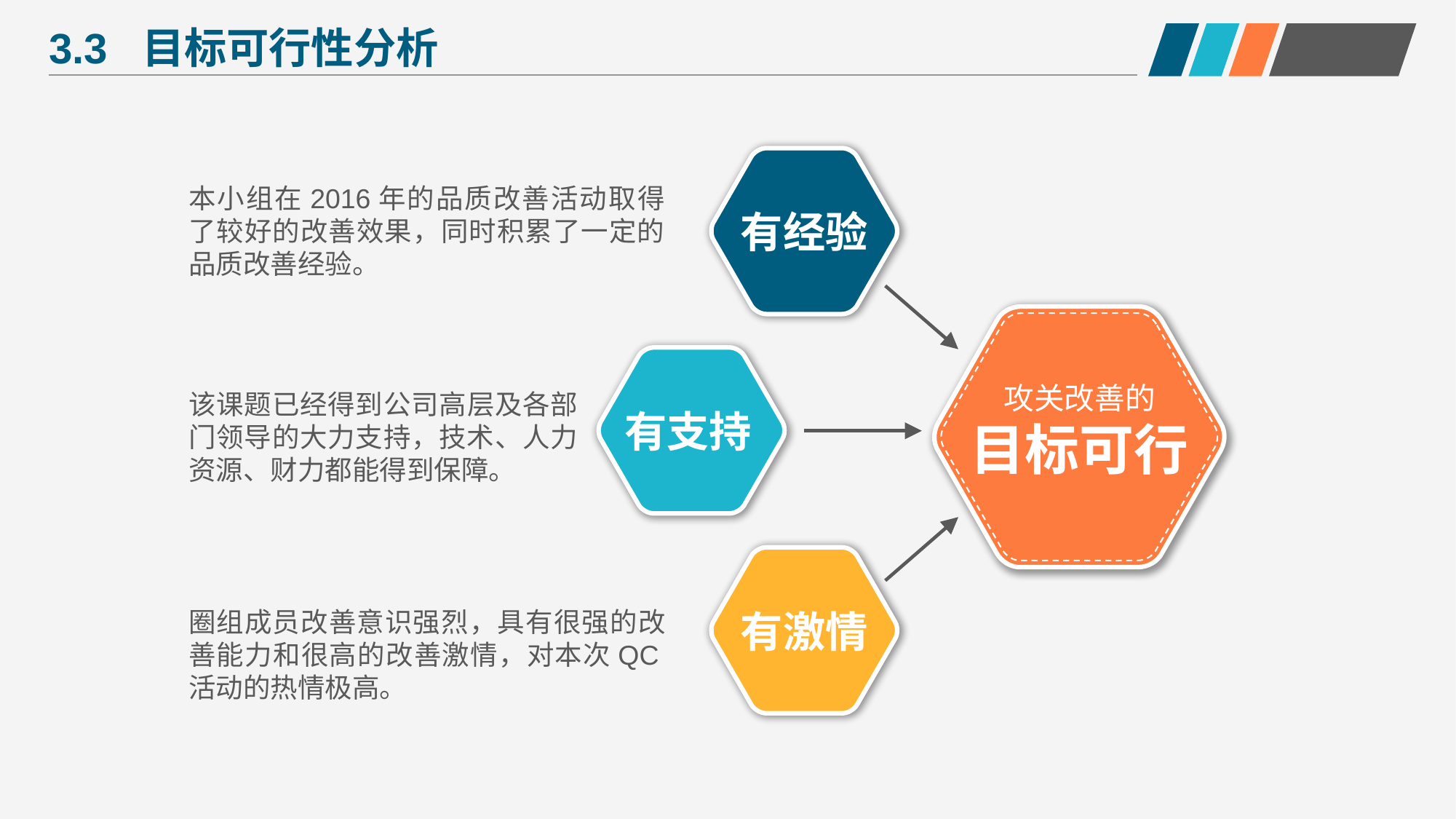

3.3  目标可行性分析

本小组在2016年的品质改善活动取得了较好的改善效果，同时积累了一定的品质改善经验。
有经验

攻关改善的
目标可行
该课题已经得到公司高层及各部门领导的大力支持，技术、人力资源、财力都能得到保障。
有支持

圈组成员改善意识强烈，具有很强的改善能力和很高的改善激情，对本次QC活动的热情极高。
有激情